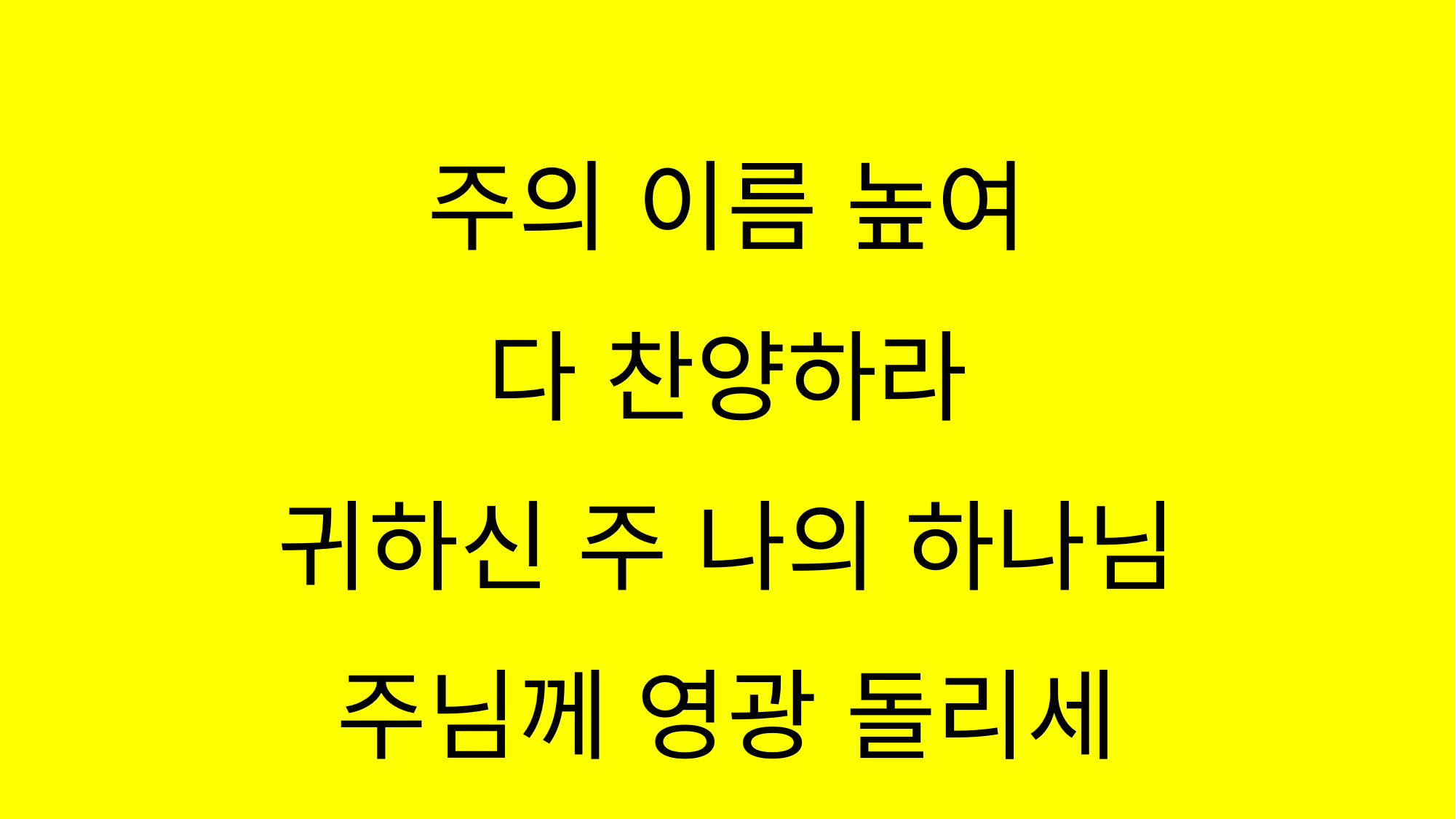

#
주의 이름 높여

다 찬양하라

귀하신 주 나의 하나님

주님께 영광 돌리세